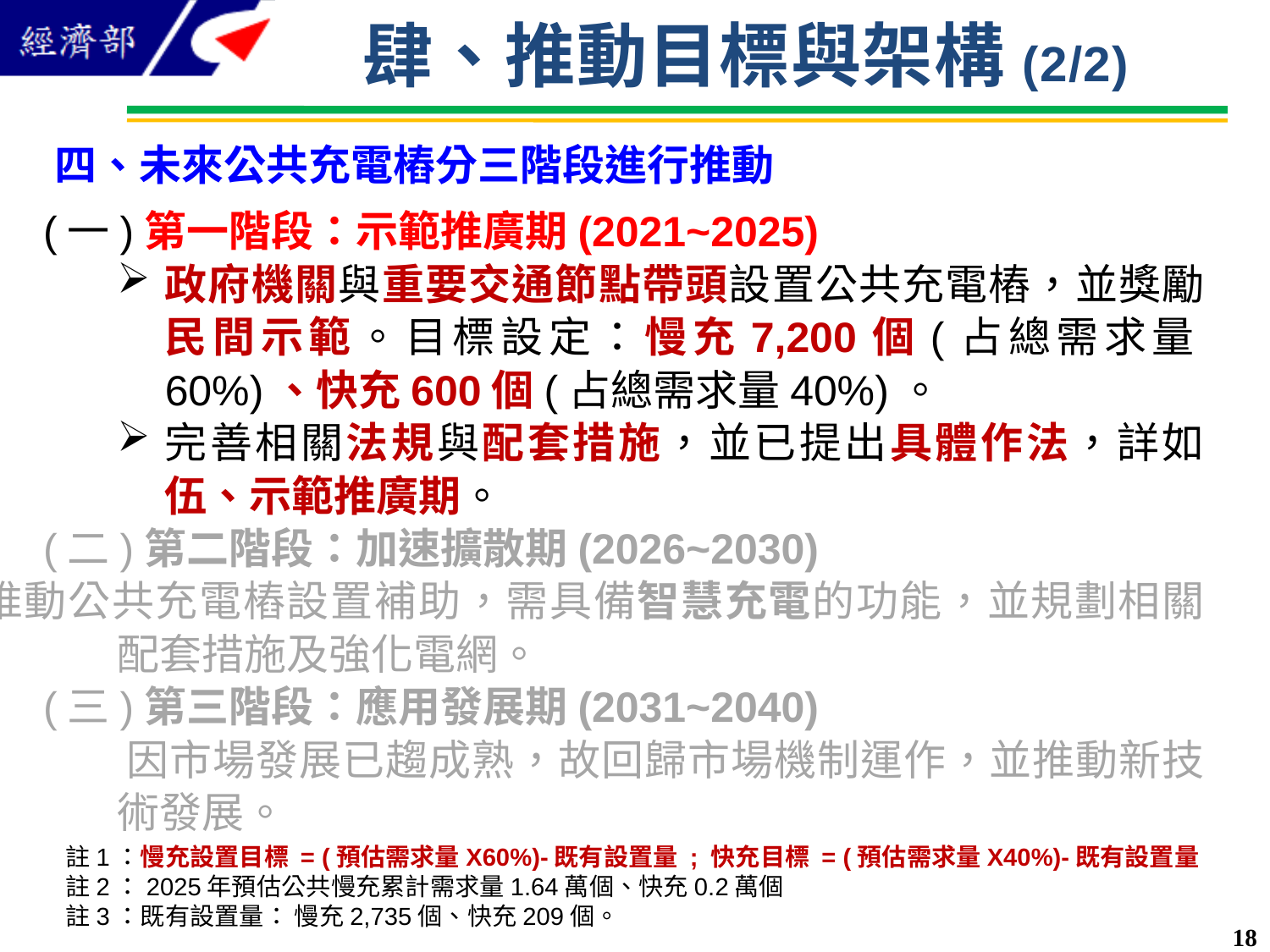

肆、推動目標與架構(2/2)
四、未來公共充電樁分三階段進行推動
(一)第一階段：示範推廣期(2021~2025)
政府機關與重要交通節點帶頭設置公共充電樁，並獎勵民間示範。目標設定：慢充7,200個(占總需求量60%)、快充600個(占總需求量40%)。
完善相關法規與配套措施，並已提出具體作法，詳如伍、示範推廣期。
(二)第二階段：加速擴散期(2026~2030)
推動公共充電樁設置補助，需具備智慧充電的功能，並規劃相關配套措施及強化電網。
(三)第三階段：應用發展期(2031~2040)
             因市場發展已趨成熟，故回歸市場機制運作，並推動新技術發展。
註1：慢充設置目標 = (預估需求量X60%)-既有設置量 ; 快充目標 = (預估需求量X40%)-既有設置量
註2：2025年預估公共慢充累計需求量1.64萬個、快充0.2萬個
註3：既有設置量： 慢充2,735個、快充209個。
18